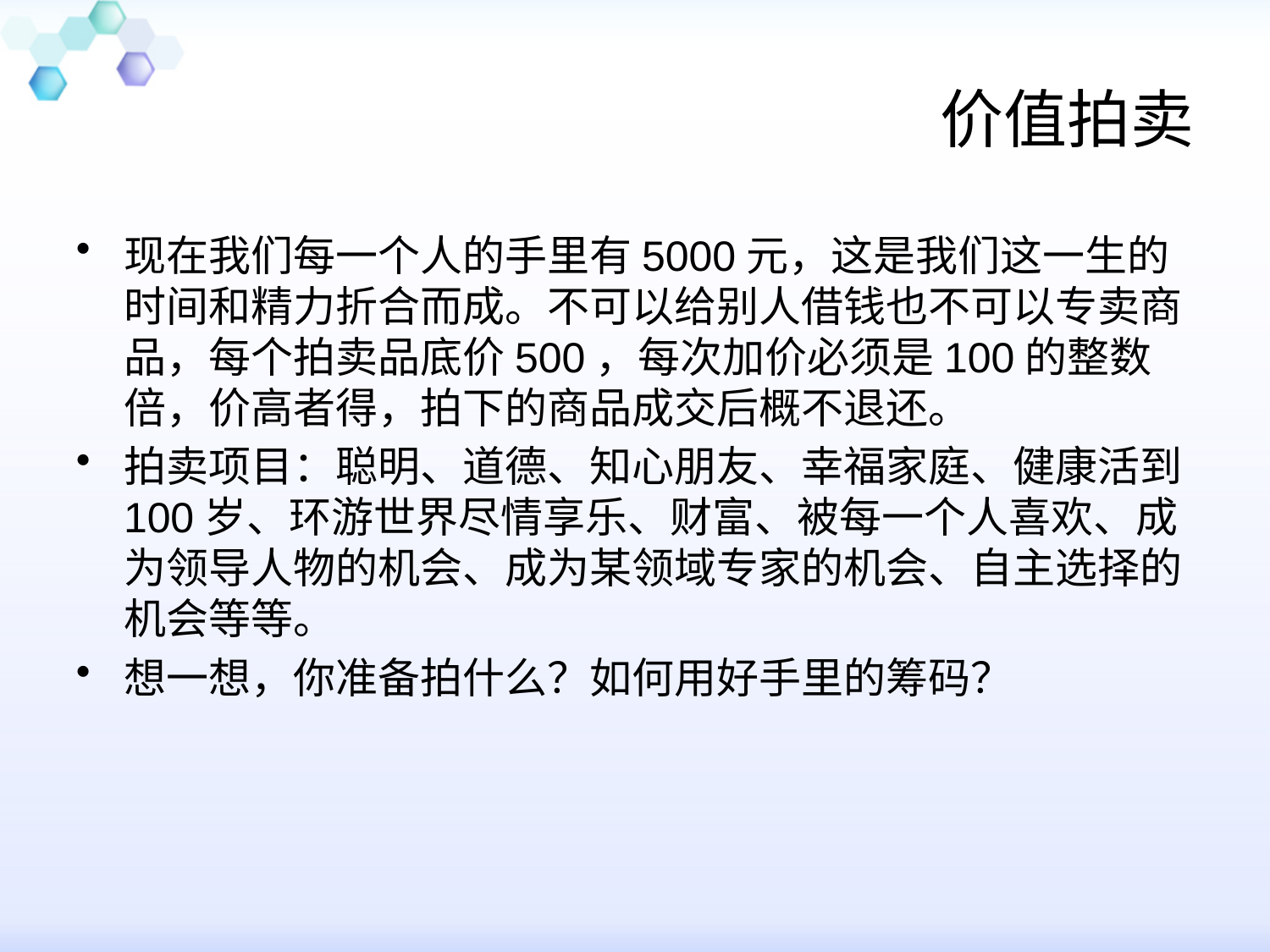

# 价值拍卖
现在我们每一个人的手里有5000元，这是我们这一生的时间和精力折合而成。不可以给别人借钱也不可以专卖商品，每个拍卖品底价500，每次加价必须是100的整数倍，价高者得，拍下的商品成交后概不退还。
拍卖项目：聪明、道德、知心朋友、幸福家庭、健康活到100岁、环游世界尽情享乐、财富、被每一个人喜欢、成为领导人物的机会、成为某领域专家的机会、自主选择的机会等等。
想一想，你准备拍什么？如何用好手里的筹码？